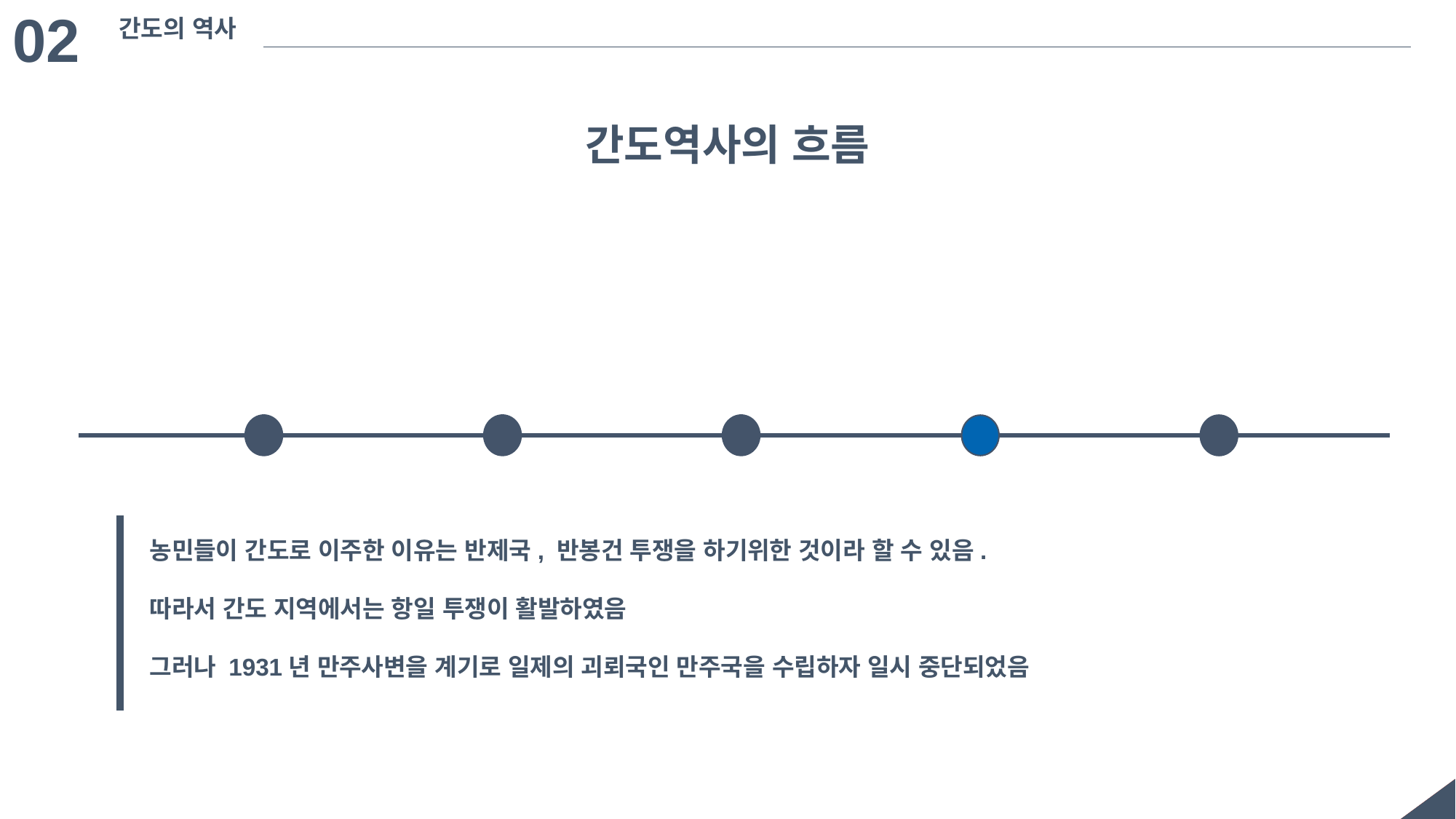

02
간도의 역사
간도역사의 흐름

농민들이 간도로 이주한 이유는 반제국, 반봉건 투쟁을 하기위한 것이라 할 수 있음.

따라서 간도 지역에서는 항일 투쟁이 활발하였음

그러나 1931년 만주사변을 계기로 일제의 괴뢰국인 만주국을 수립하자 일시 중단되었음